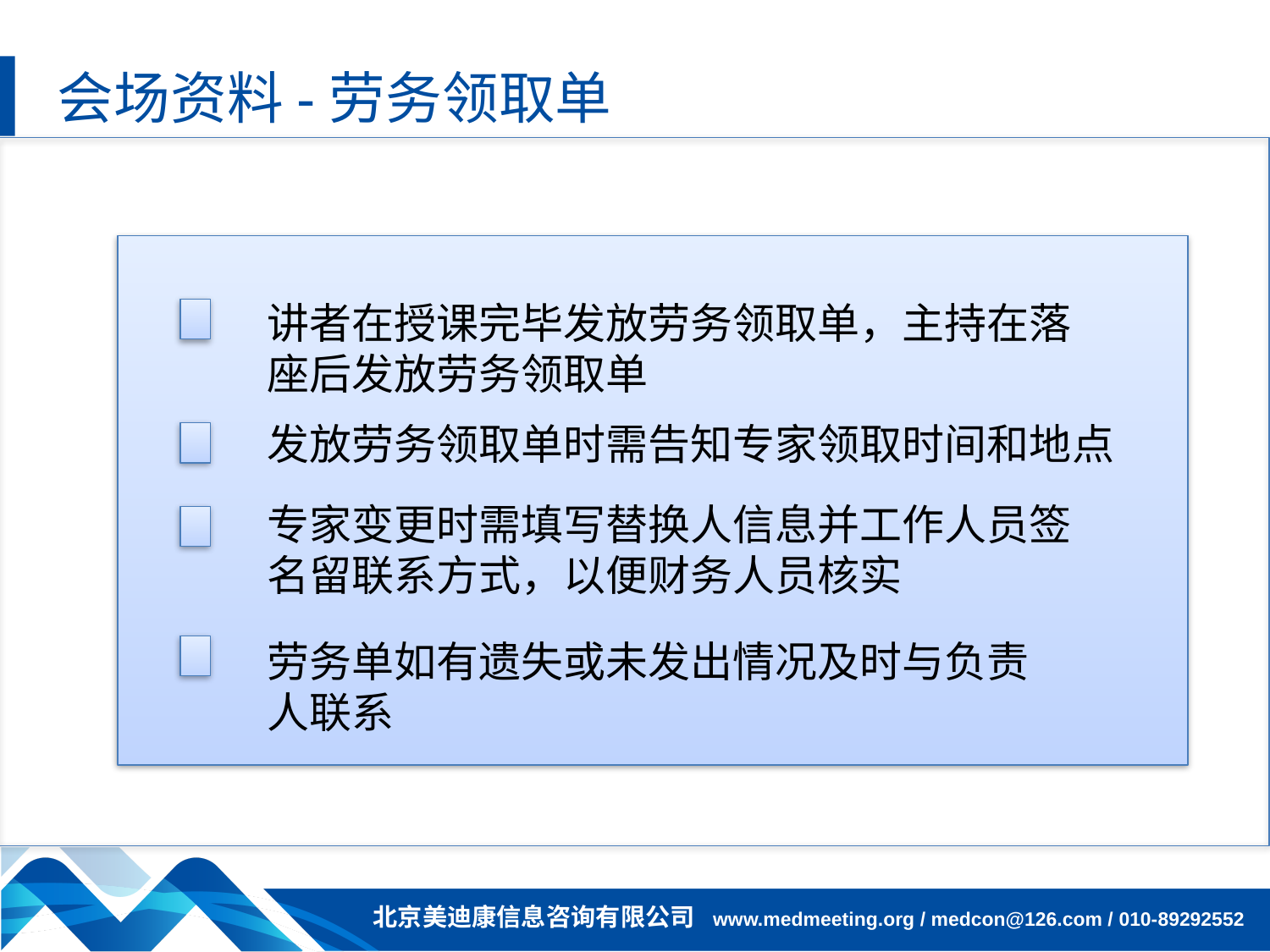

会场资料-劳务领取单

讲者在授课完毕发放劳务领取单，主持在落座后发放劳务领取单

发放劳务领取单时需告知专家领取时间和地点

专家变更时需填写替换人信息并工作人员签名留联系方式，以便财务人员核实

劳务单如有遗失或未发出情况及时与负责人联系

北京美迪康信息咨询有限公司   www.medmeeting.org / medcon@126.com / 010-89292552